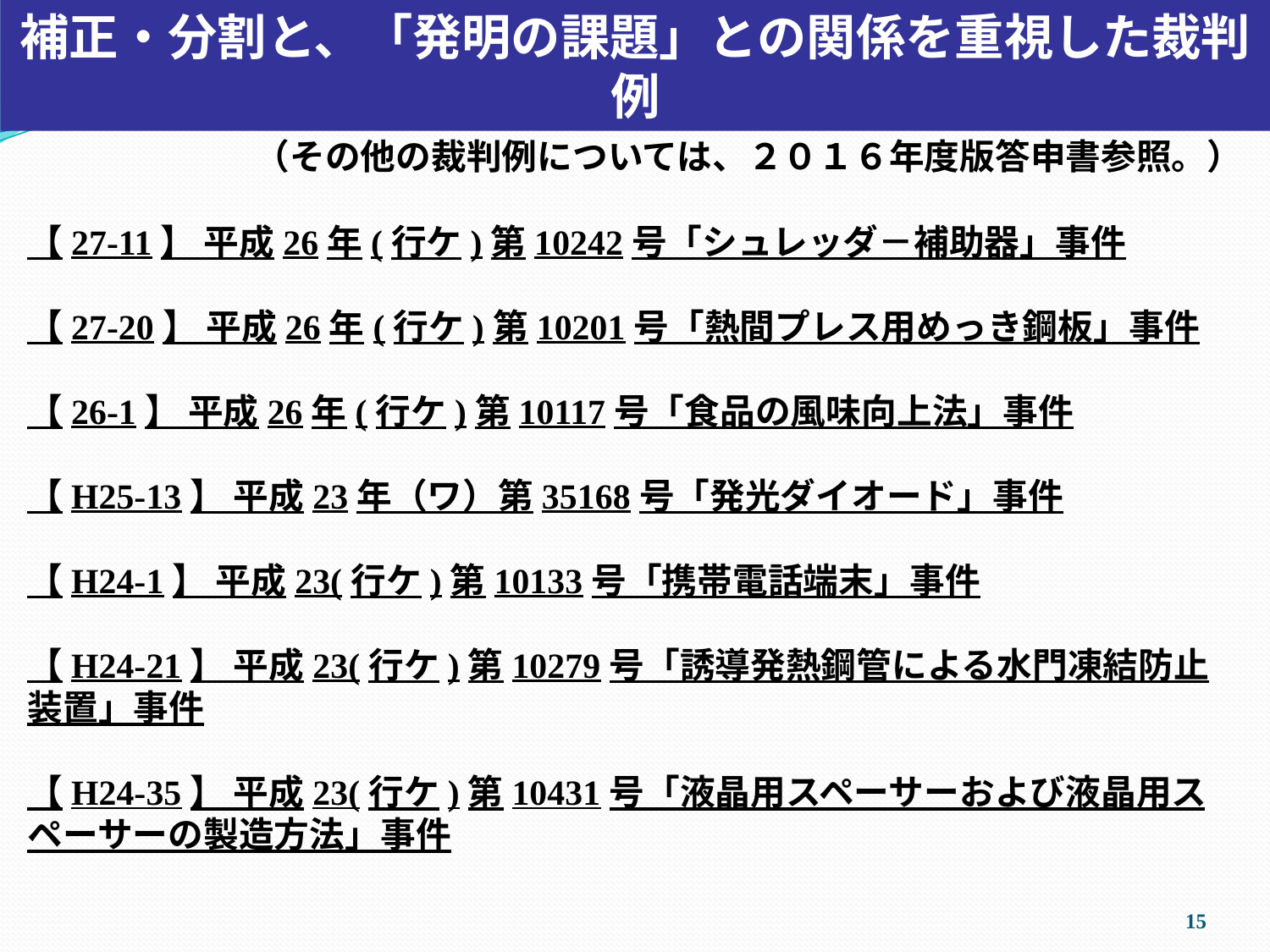

補正・分割と、「発明の課題」との関係を重視した裁判例

（その他の裁判例については、２０１６年度版答申書参照。）

【27-11】 平成26年(行ケ)第10242号「シュレッダ－補助器」事件

【27-20】 平成26年(行ケ)第10201号「熱間プレス用めっき鋼板」事件

【26-1】 平成26年(行ケ)第10117号「食品の風味向上法」事件

【H25-13】 平成23年（ワ）第35168号「発光ダイオード」事件

【H24-1】 平成23(行ケ)第10133号「携帯電話端末」事件

【H24-21】 平成23(行ケ)第10279号「誘導発熱鋼管による水門凍結防止装置」事件

【H24-35】 平成23(行ケ)第10431号「液晶用スペーサーおよび液晶用スペーサーの製造方法」事件

15